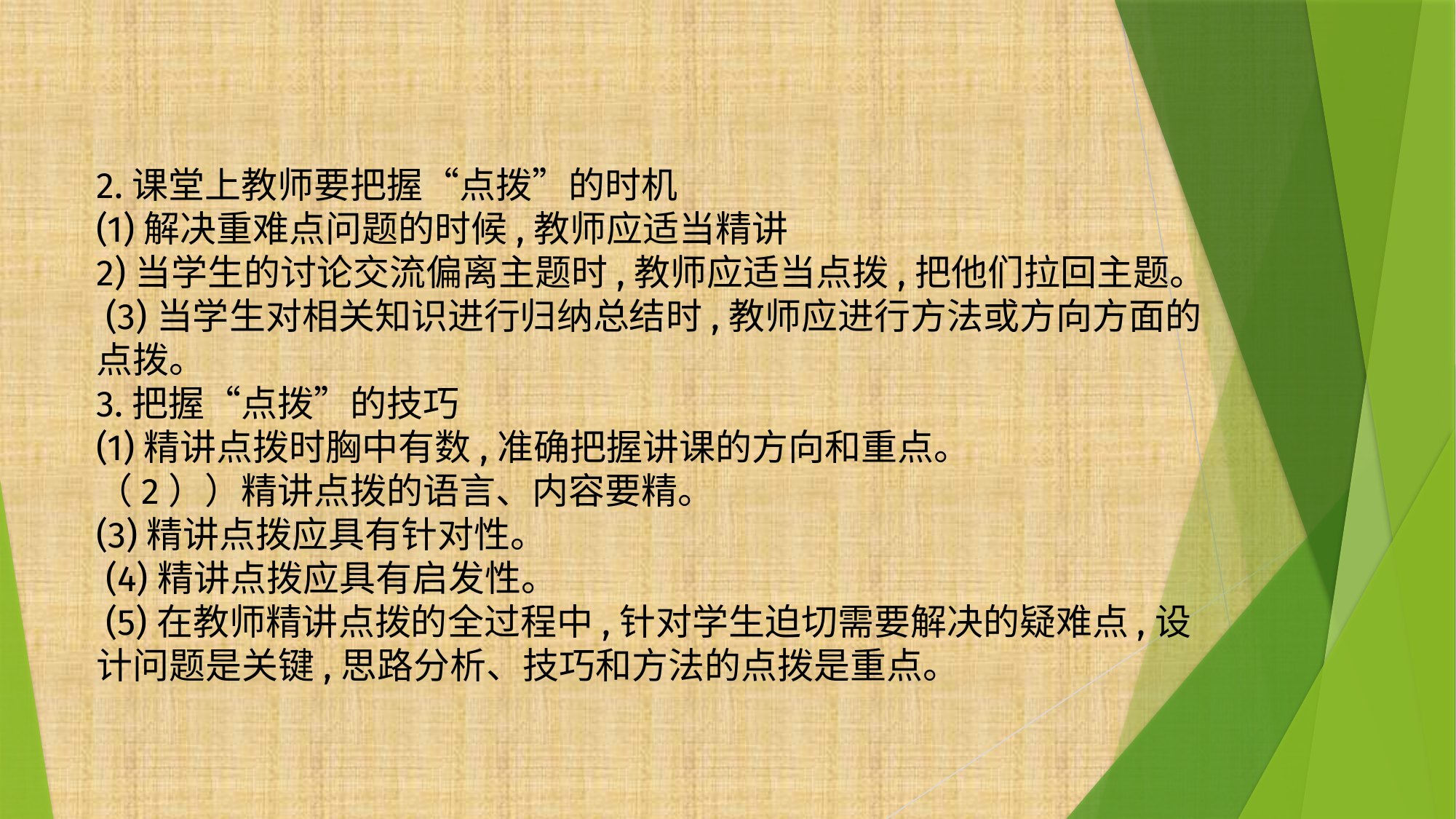

2.课堂上教师要把握“点拨”的时机
(1)解决重难点问题的时候,教师应适当精讲
2)当学生的讨论交流偏离主题时,教师应适当点拨,把他们拉回主题。
 (3)当学生对相关知识进行归纳总结时,教师应进行方法或方向方面的点拨。
3.把握“点拨”的技巧
(1)精讲点拨时胸中有数,准确把握讲课的方向和重点。
（2））精讲点拨的语言、内容要精。
(3)精讲点拨应具有针对性。
 (4)精讲点拨应具有启发性。
 (5)在教师精讲点拨的全过程中,针对学生迫切需要解决的疑难点,设计问题是关键,思路分析、技巧和方法的点拨是重点。